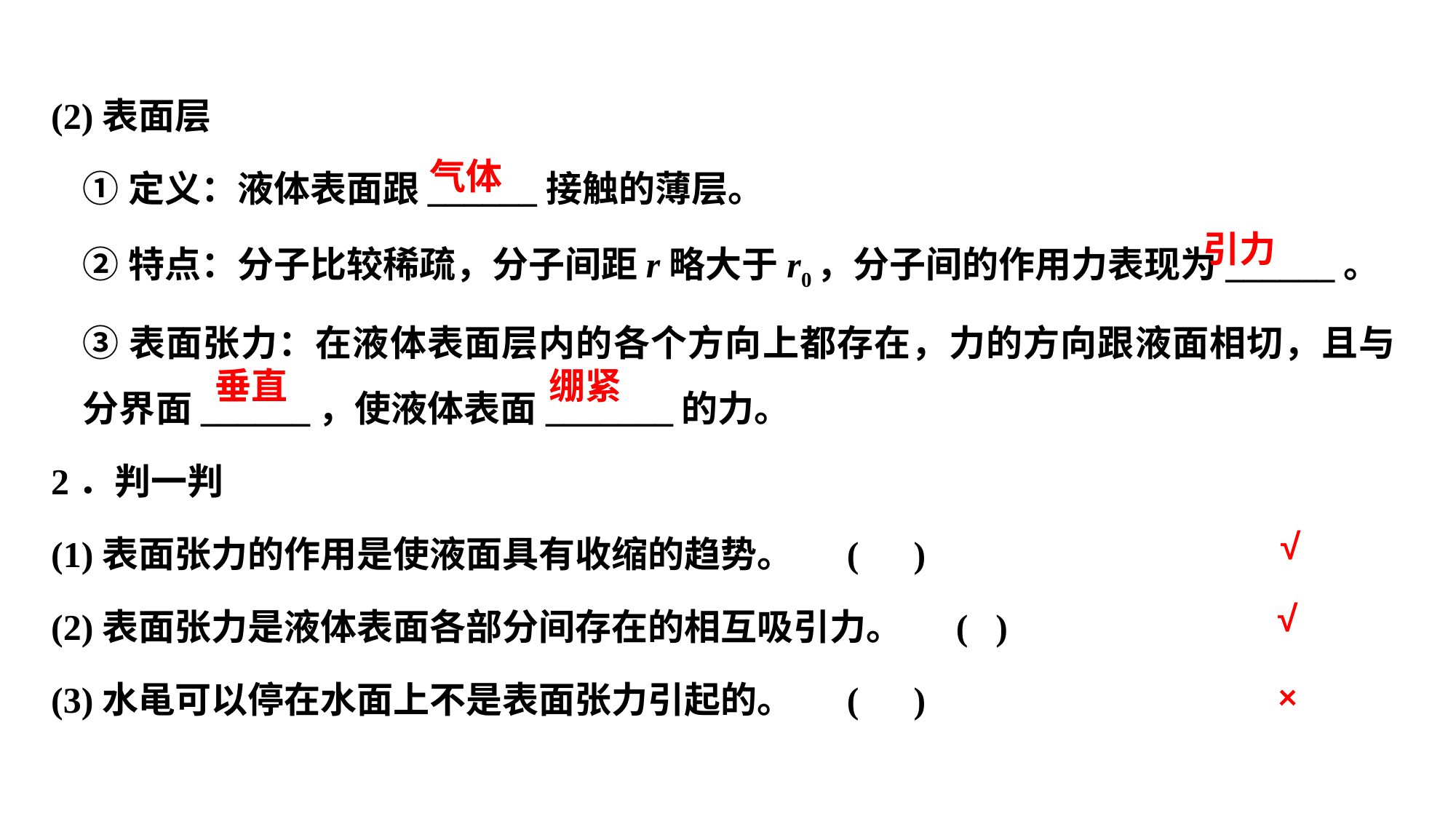

(2)表面层
①定义：液体表面跟______接触的薄层。
②特点：分子比较稀疏，分子间距r略大于r0，分子间的作用力表现为______。
③表面张力：在液体表面层内的各个方向上都存在，力的方向跟液面相切，且与分界面______，使液体表面_______的力。
2．判一判
(1)表面张力的作用是使液面具有收缩的趋势。	(      )
(2)表面张力是液体表面各部分间存在的相互吸引力。	(   )
(3)水黾可以停在水面上不是表面张力引起的。	(      )

气体
引力
垂直
绷紧
√
√
×